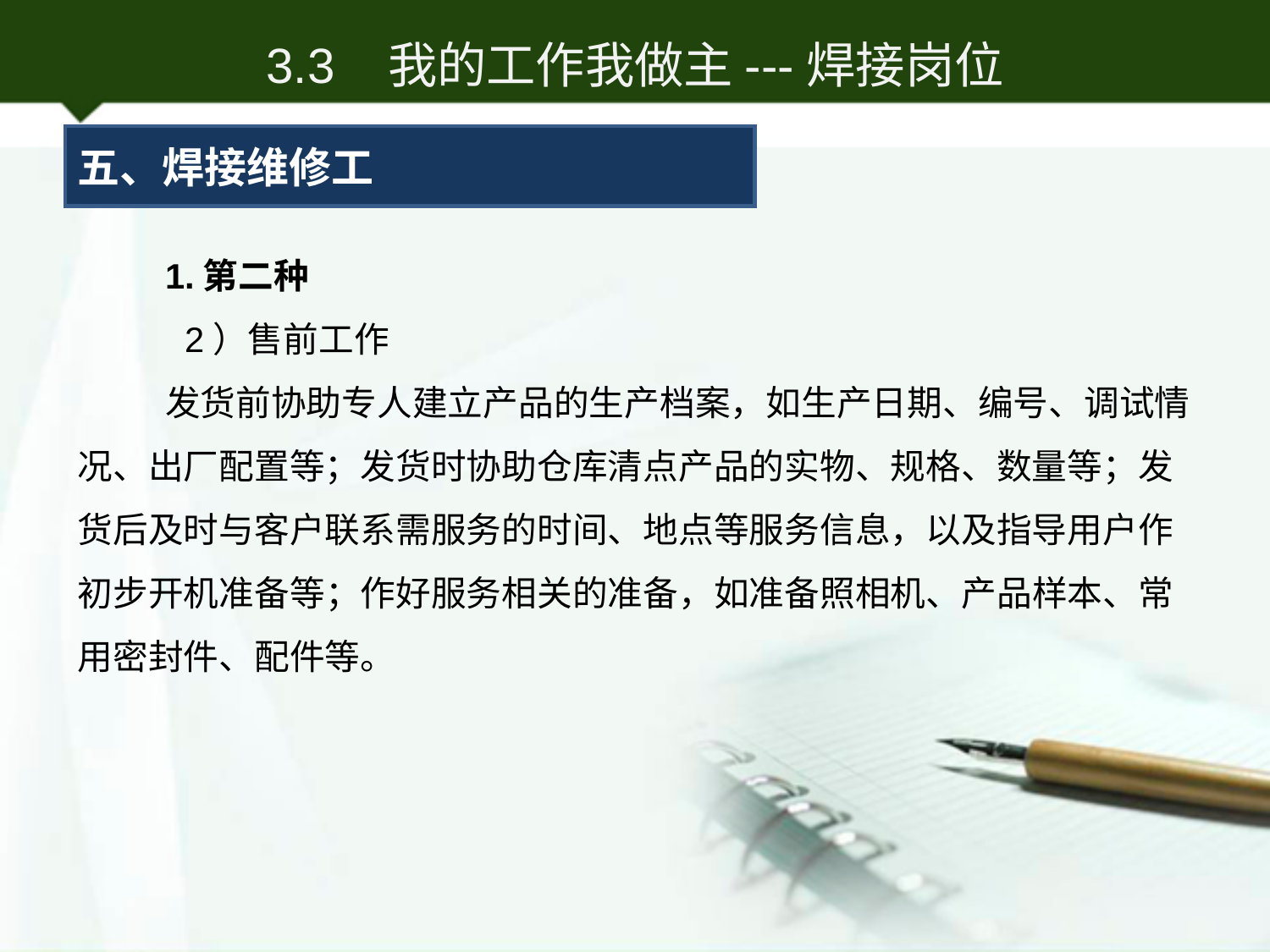

3.3   我的工作我做主---焊接岗位
五、焊接维修工
1.第二种
  2）售前工作
发货前协助专人建立产品的生产档案，如生产日期、编号、调试情况、出厂配置等；发货时协助仓库清点产品的实物、规格、数量等；发货后及时与客户联系需服务的时间、地点等服务信息，以及指导用户作初步开机准备等；作好服务相关的准备，如准备照相机、产品样本、常用密封件、配件等。